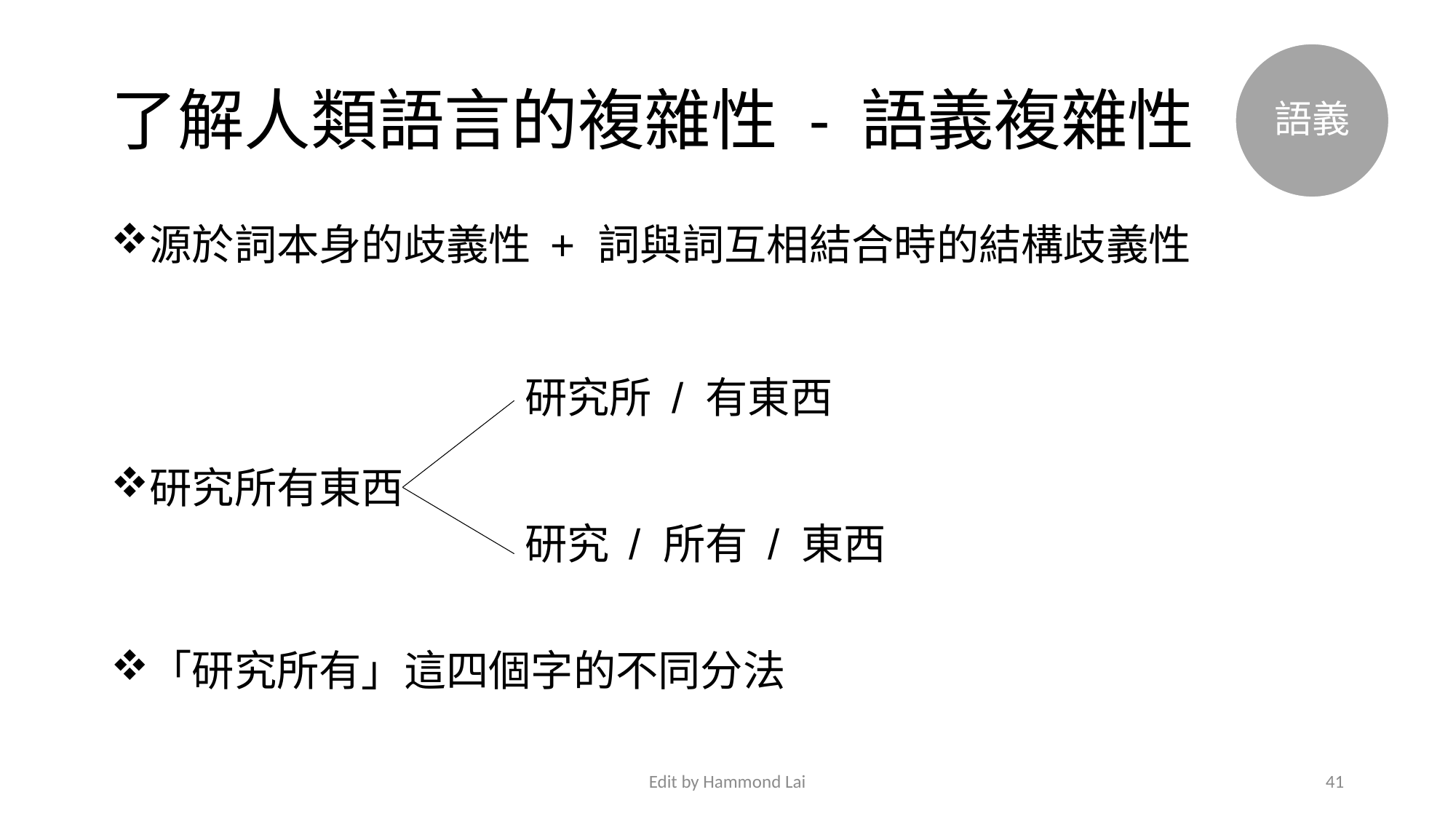

# 了解人類語言的複雜性 - 語義複雜性

語義
源於詞本身的歧義性 + 詞與詞互相結合時的結構歧義性

研究所有東西

「研究所有」這四個字的不同分法
研究所 / 有東西
研究 / 所有 / 東西
Edit by Hammond Lai
41